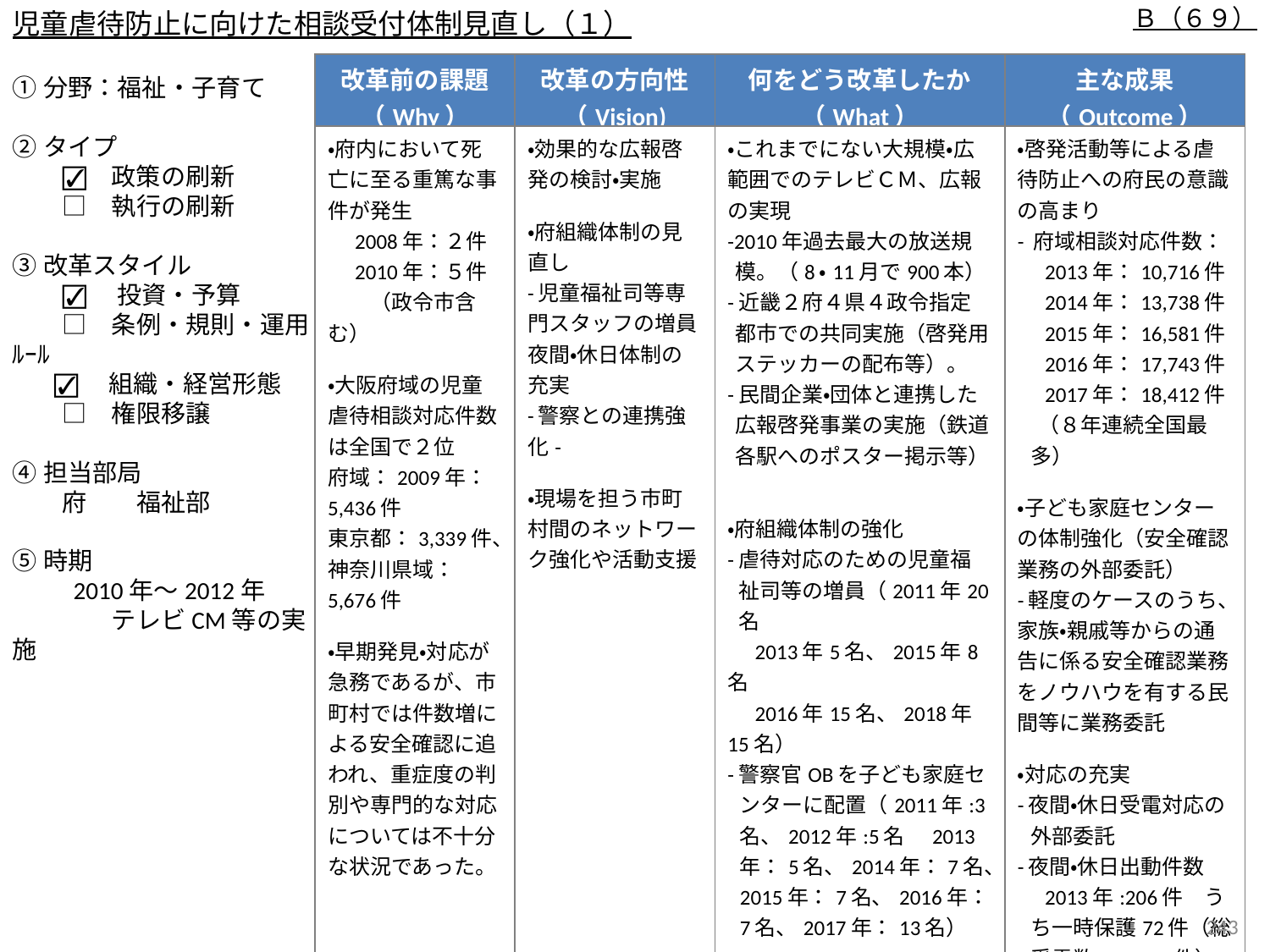

児童虐待防止に向けた相談受付体制見直し（１）
Ｂ（６９）
| 改革前の課題 （Why） | 改革の方向性 （Vision) | 何をどう改革したか （What） | 主な成果 （Outcome） |
| --- | --- | --- | --- |
| ・府内において死亡に至る重篤な事件が発生 　2008年：２件 　2010年：５件 　　（政令市含む） ・大阪府域の児童虐待相談対応件数は全国で２位 府域：2009年：5,436件 東京都：3,339件、 神奈川県域：5,676件 ・早期発見・対応が急務であるが、市町村では件数増による安全確認に追われ、重症度の判別や専門的な対応については不十分な状況であった。 | ・効果的な広報啓発の検討・実施 ・府組織体制の見直し -児童福祉司等専門スタッフの増員 夜間・休日体制の充実 -警察との連携強化- ・現場を担う市町村間のネットワーク強化や活動支援 | ・これまでにない大規模・広範囲でのテレビＣＭ、広報の実現 -2010年過去最大の放送規模。（8・11月で900本） -近畿２府４県４政令指定都市での共同実施（啓発用ステッカーの配布等）。 -民間企業・団体と連携した広報啓発事業の実施（鉄道各駅へのポスター掲示等） ・府組織体制の強化 -虐待対応のための児童福祉司等の増員（2011年20名 　2013年5名、2015年8名 　2016年15名、2018年15名） -警察官OBを子ども家庭センターに配置（2011年:3名、2012年:5名　2013年：5名、2014年：7名、2015年：7名、2016年：7名、2017年：13名） -夜間・休日における警察官OBを配置（2018年：4名） -新たな一時保護所開設（2013年、定員50名→86名） -中央子ども家庭センターに「こころケア」開設（2013年） | ・啓発活動等による虐待防止への府民の意識の高まり - 府域相談対応件数： 　2013年：10,716件 　2014年：13,738件 　2015年：16,581件 　2016年：17,743件 　2017年：18,412件 　（８年連続全国最多） ・子ども家庭センターの体制強化（安全確認業務の外部委託） -軽度のケースのうち、家族・親戚等からの通告に係る安全確認業務をノウハウを有する民間等に業務委託 ・対応の充実 -夜間・休日受電対応の外部委託 -夜間・休日出動件数　 　2013年:206件　うち一時保護72件（総受電数　1,631件）　 　 　2014年:232件　うち一　時保護62件（総受電数　1,966件） |
①分野：福祉・子育て

②タイプ
　　☑　政策の刷新
　　□　執行の刷新

③改革スタイル
　　☑ 　投資・予算
　　□　条例・規則・運用ﾙｰﾙ
　   ☑ 　組織・経営形態
　　□　権限移譲

④担当部局
　　府　　福祉部

⑤時期
　　 2010年～2012年
　　　　テレビCM等の実施
243